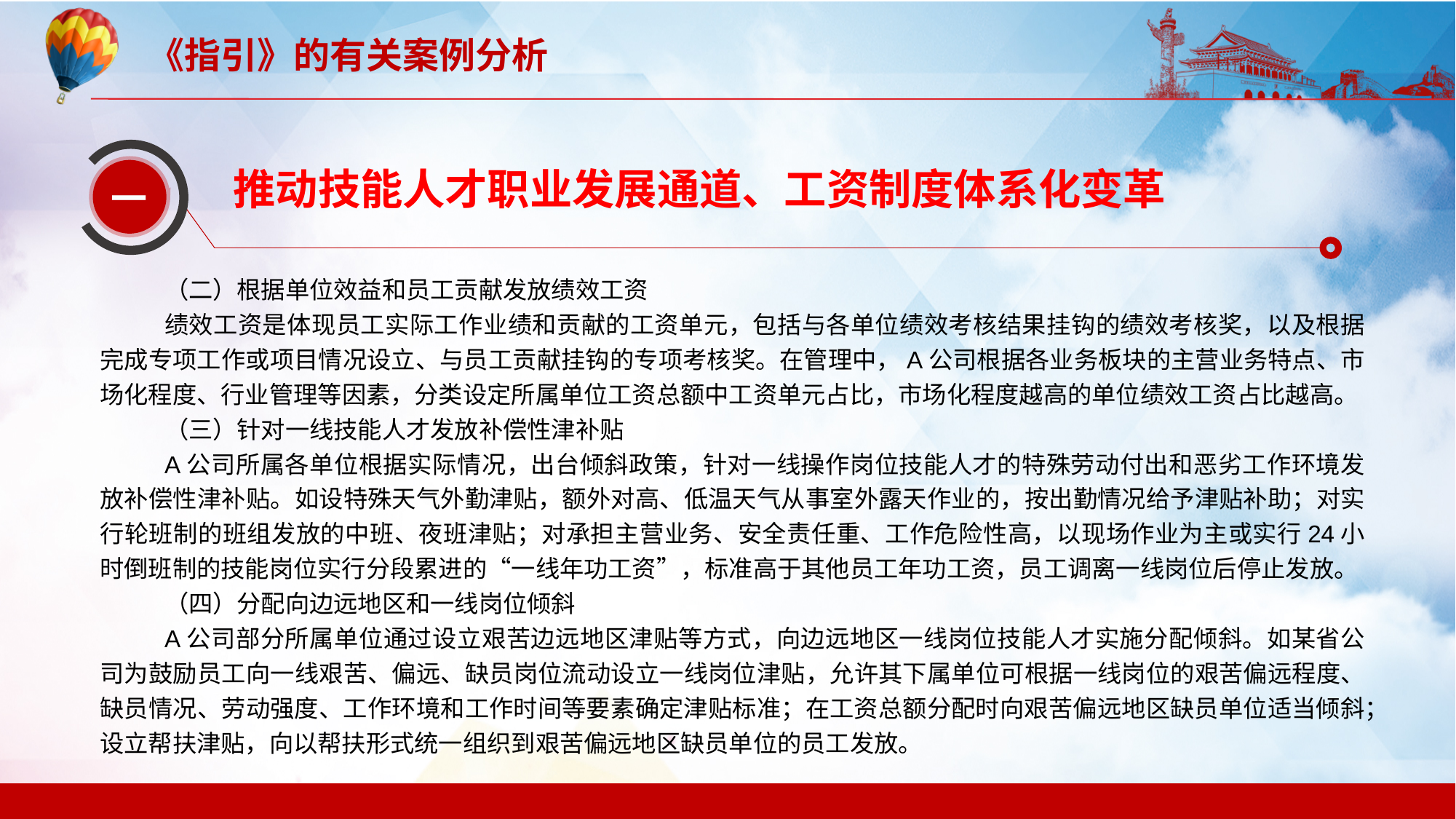

推动技能人才职业发展通道、工资制度体系化变革

一

（二）根据单位效益和员工贡献发放绩效工资
绩效工资是体现员工实际工作业绩和贡献的工资单元，包括与各单位绩效考核结果挂钩的绩效考核奖，以及根据完成专项工作或项目情况设立、与员工贡献挂钩的专项考核奖。在管理中，A公司根据各业务板块的主营业务特点、市场化程度、行业管理等因素，分类设定所属单位工资总额中工资单元占比，市场化程度越高的单位绩效工资占比越高。
（三）针对一线技能人才发放补偿性津补贴
A公司所属各单位根据实际情况，出台倾斜政策，针对一线操作岗位技能人才的特殊劳动付出和恶劣工作环境发放补偿性津补贴。如设特殊天气外勤津贴，额外对高、低温天气从事室外露天作业的，按出勤情况给予津贴补助；对实行轮班制的班组发放的中班、夜班津贴；对承担主营业务、安全责任重、工作危险性高，以现场作业为主或实行24小时倒班制的技能岗位实行分段累进的“一线年功工资”，标准高于其他员工年功工资，员工调离一线岗位后停止发放。
（四）分配向边远地区和一线岗位倾斜
A公司部分所属单位通过设立艰苦边远地区津贴等方式，向边远地区一线岗位技能人才实施分配倾斜。如某省公司为鼓励员工向一线艰苦、偏远、缺员岗位流动设立一线岗位津贴，允许其下属单位可根据一线岗位的艰苦偏远程度、缺员情况、劳动强度、工作环境和工作时间等要素确定津贴标准；在工资总额分配时向艰苦偏远地区缺员单位适当倾斜；设立帮扶津贴，向以帮扶形式统一组织到艰苦偏远地区缺员单位的员工发放。